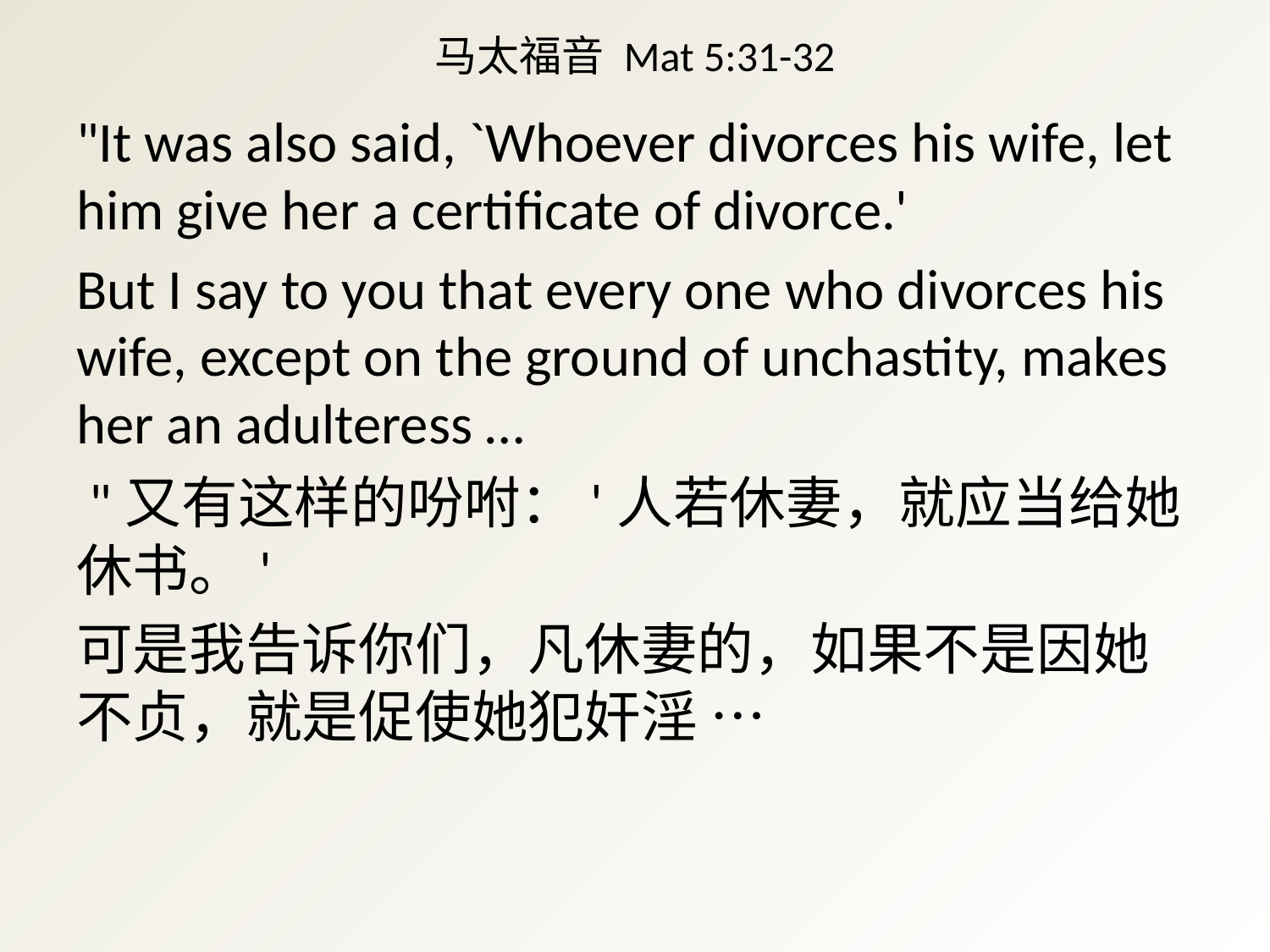

# 马太福音 Mat 5:31-32
"It was also said, `Whoever divorces his wife, let him give her a certificate of divorce.'
But I say to you that every one who divorces his wife, except on the ground of unchastity, makes her an adulteress …
 "又有这样的吩咐：'人若休妻，就应当给她休书。'
可是我告诉你们，凡休妻的，如果不是因她不贞，就是促使她犯奸淫 …